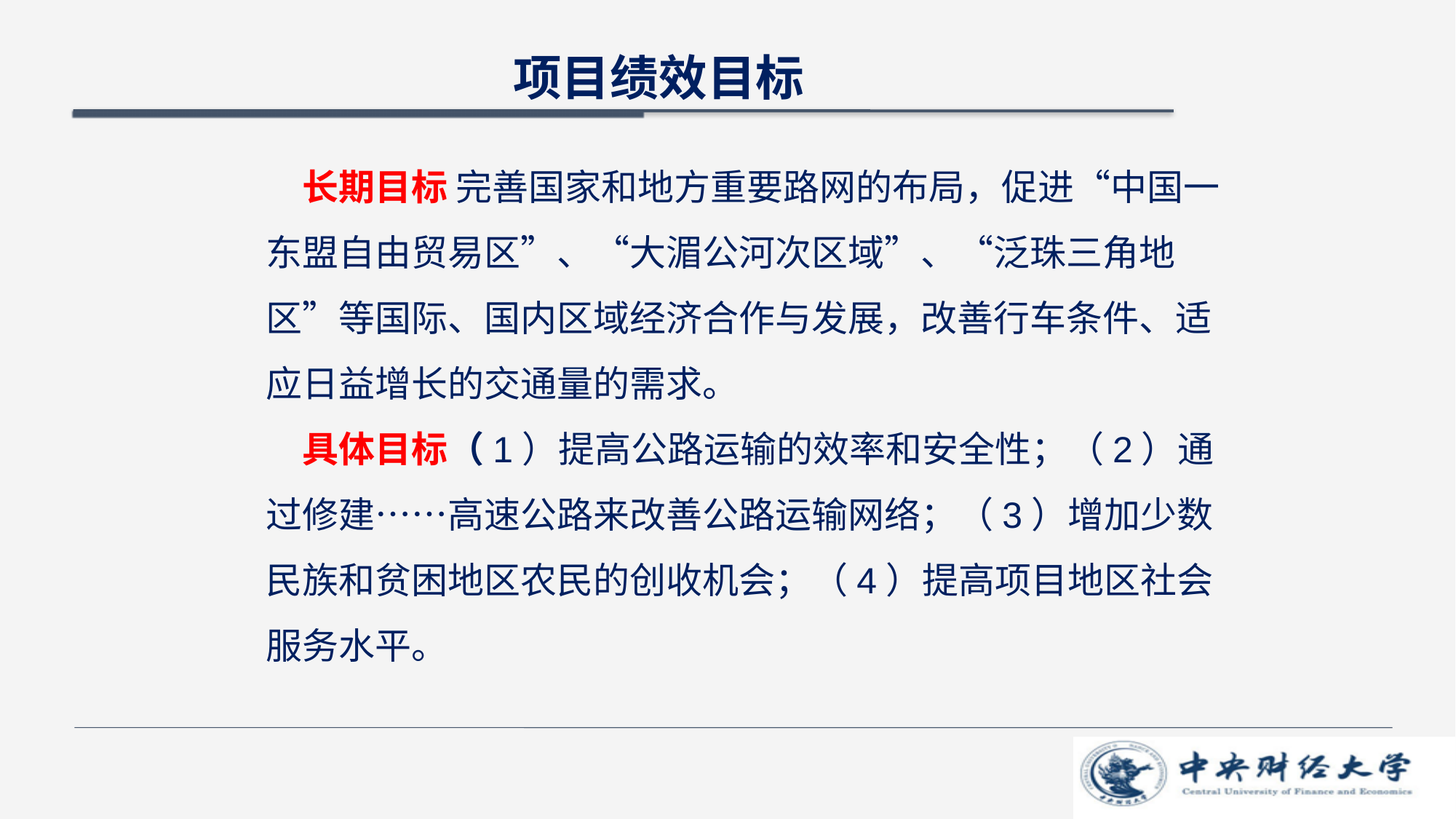

# 项目绩效目标
长期目标 完善国家和地方重要路网的布局，促进“中国一东盟自由贸易区”、“大湄公河次区域”、“泛珠三角地区”等国际、国内区域经济合作与发展，改善行车条件、适应日益增长的交通量的需求。
具体目标（1）提高公路运输的效率和安全性；（2）通过修建……高速公路来改善公路运输网络；（3）增加少数民族和贫困地区农民的创收机会；（4）提高项目地区社会服务水平。